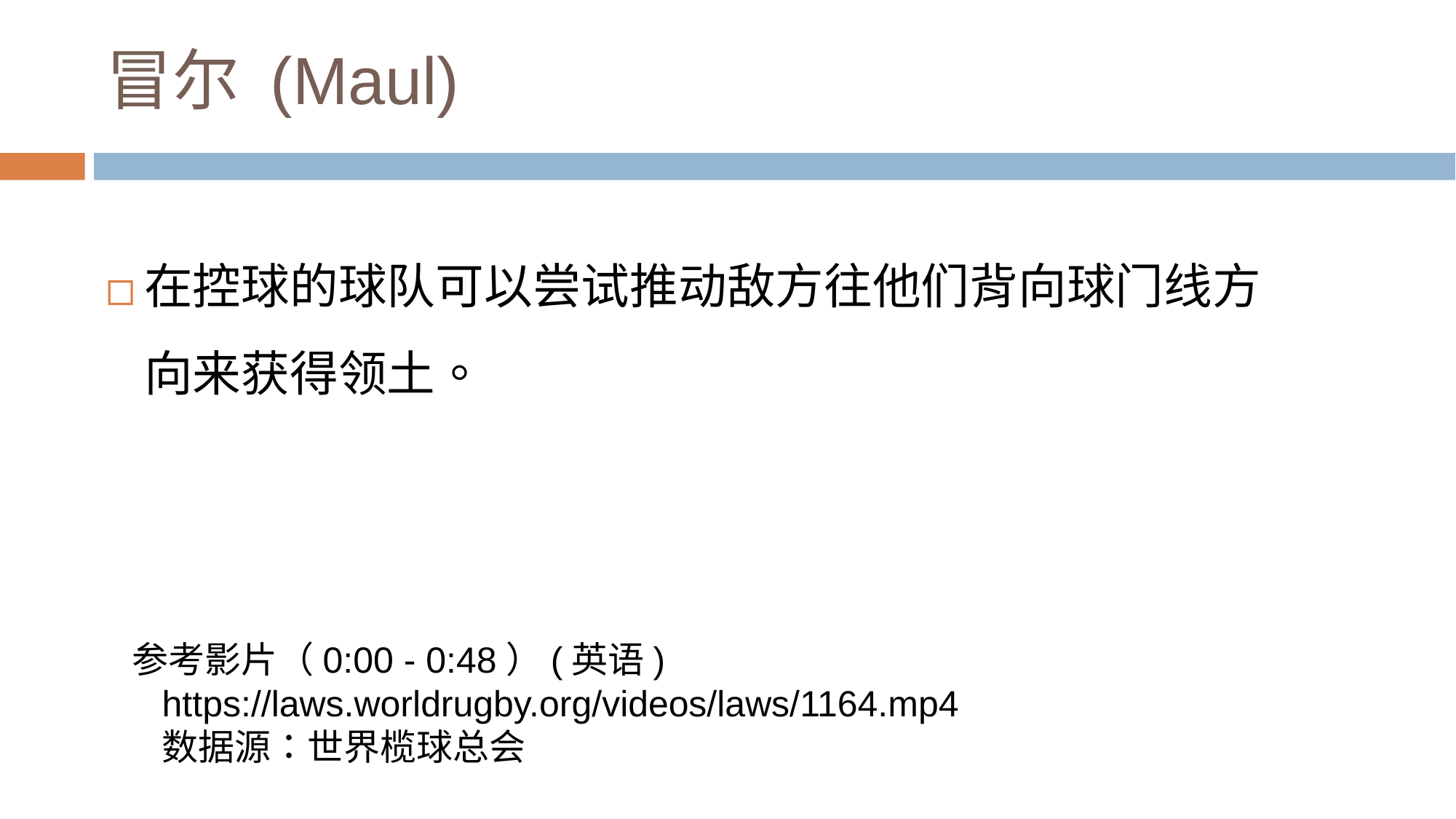

# 冒尔 (Maul)
在控球的球队可以尝试推动敌方往他们背向球门线方向来获得领土。

 参考影片（0:00 - 0:48）(英语)
https://laws.worldrugby.org/videos/laws/1164.mp4
数据源：世界榄球总会